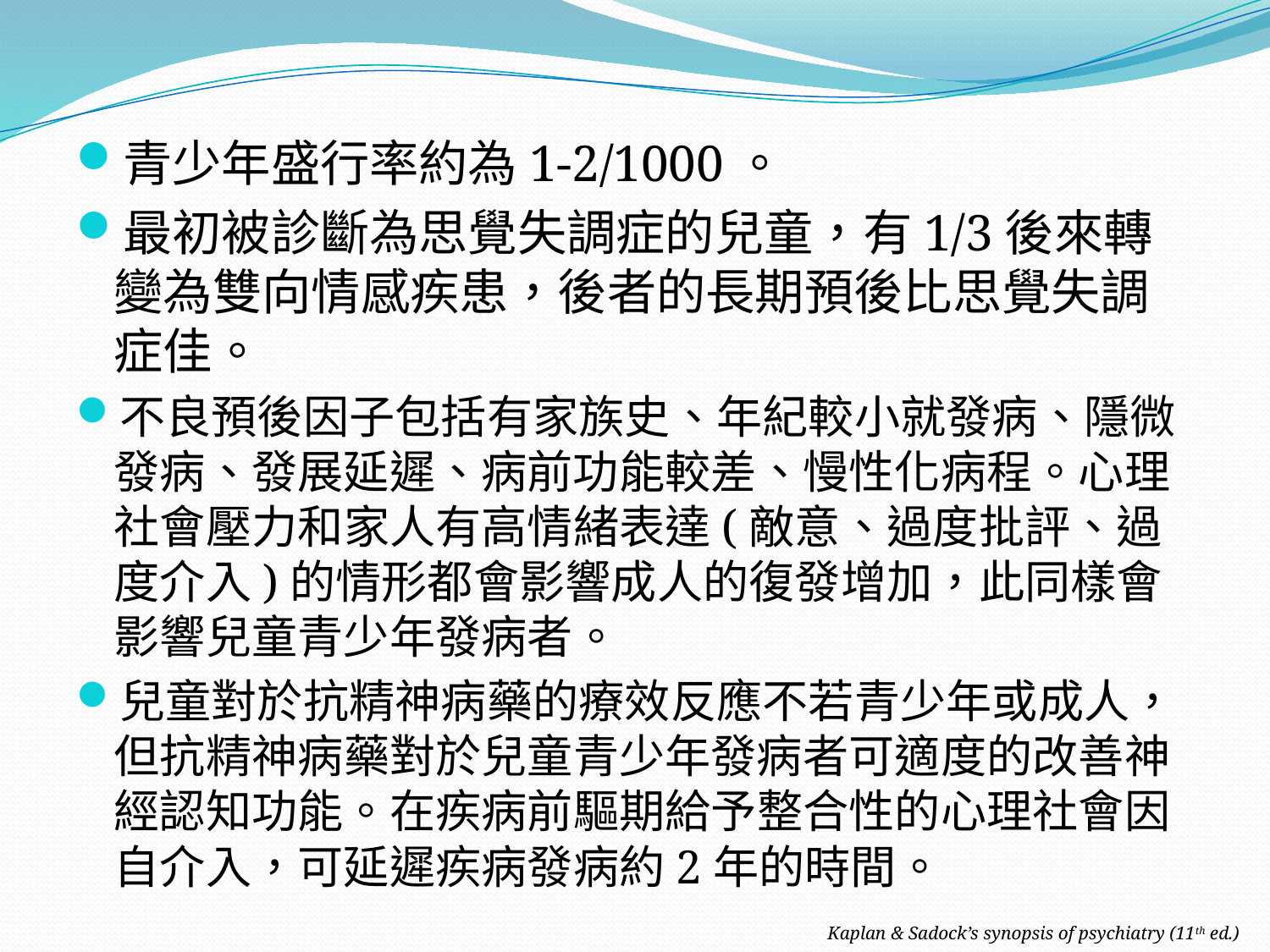

青少年盛行率約為1-2/1000。
最初被診斷為思覺失調症的兒童，有1/3後來轉變為雙向情感疾患，後者的長期預後比思覺失調症佳。
不良預後因子包括有家族史、年紀較小就發病、隱微發病、發展延遲、病前功能較差、慢性化病程。心理社會壓力和家人有高情緒表達(敵意、過度批評、過度介入)的情形都會影響成人的復發增加，此同樣會影響兒童青少年發病者。
兒童對於抗精神病藥的療效反應不若青少年或成人，但抗精神病藥對於兒童青少年發病者可適度的改善神經認知功能。在疾病前驅期給予整合性的心理社會因自介入，可延遲疾病發病約2年的時間。
Kaplan & Sadock’s synopsis of psychiatry (11th ed.)